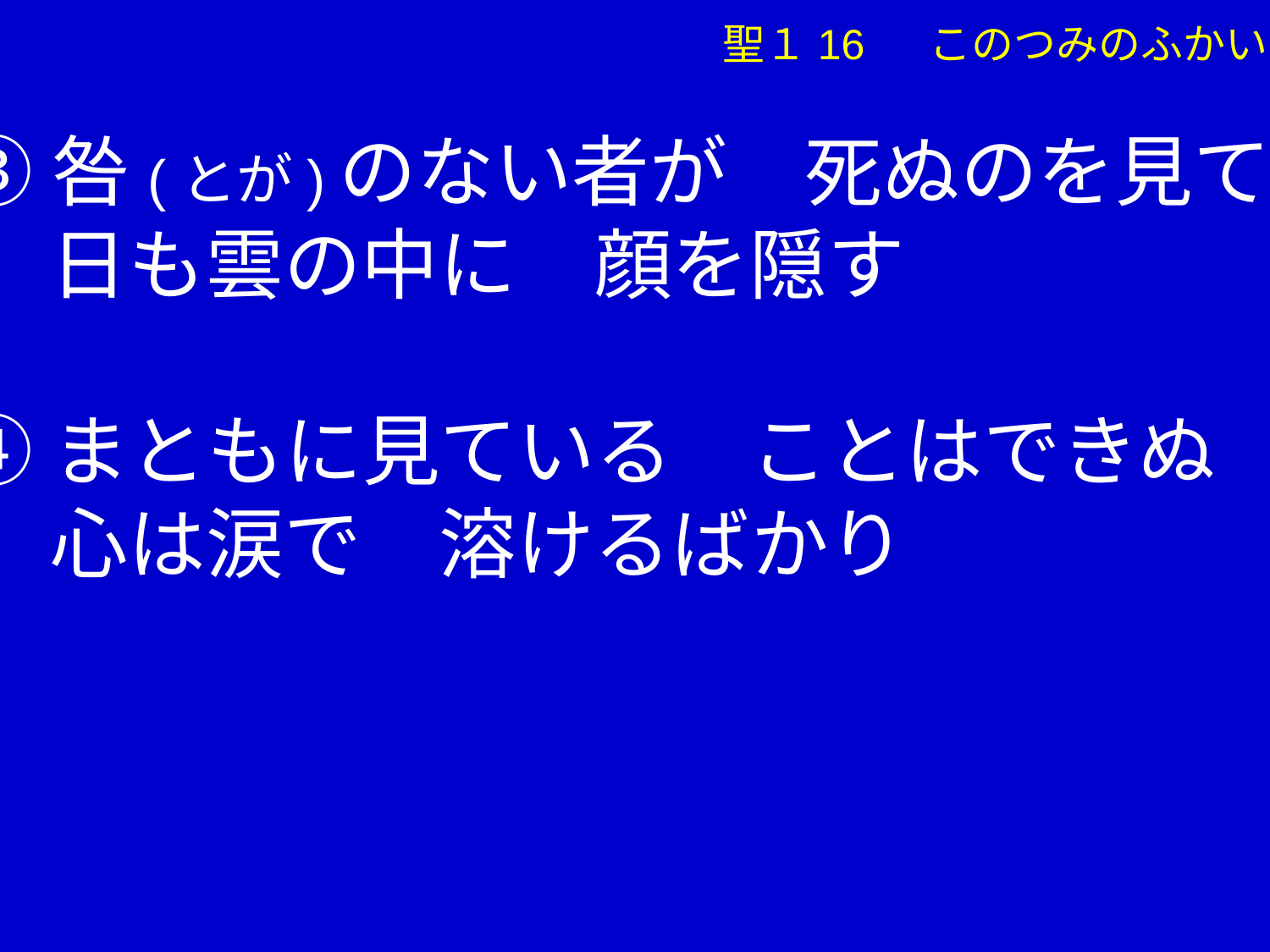

聖１16 　このつみのふかい
➂咎(とが)のない者が　死ぬのを見て
　 日も雲の中に　顔を隠す

④まともに見ている　ことはできぬ
　 心は涙で　溶けるばかり